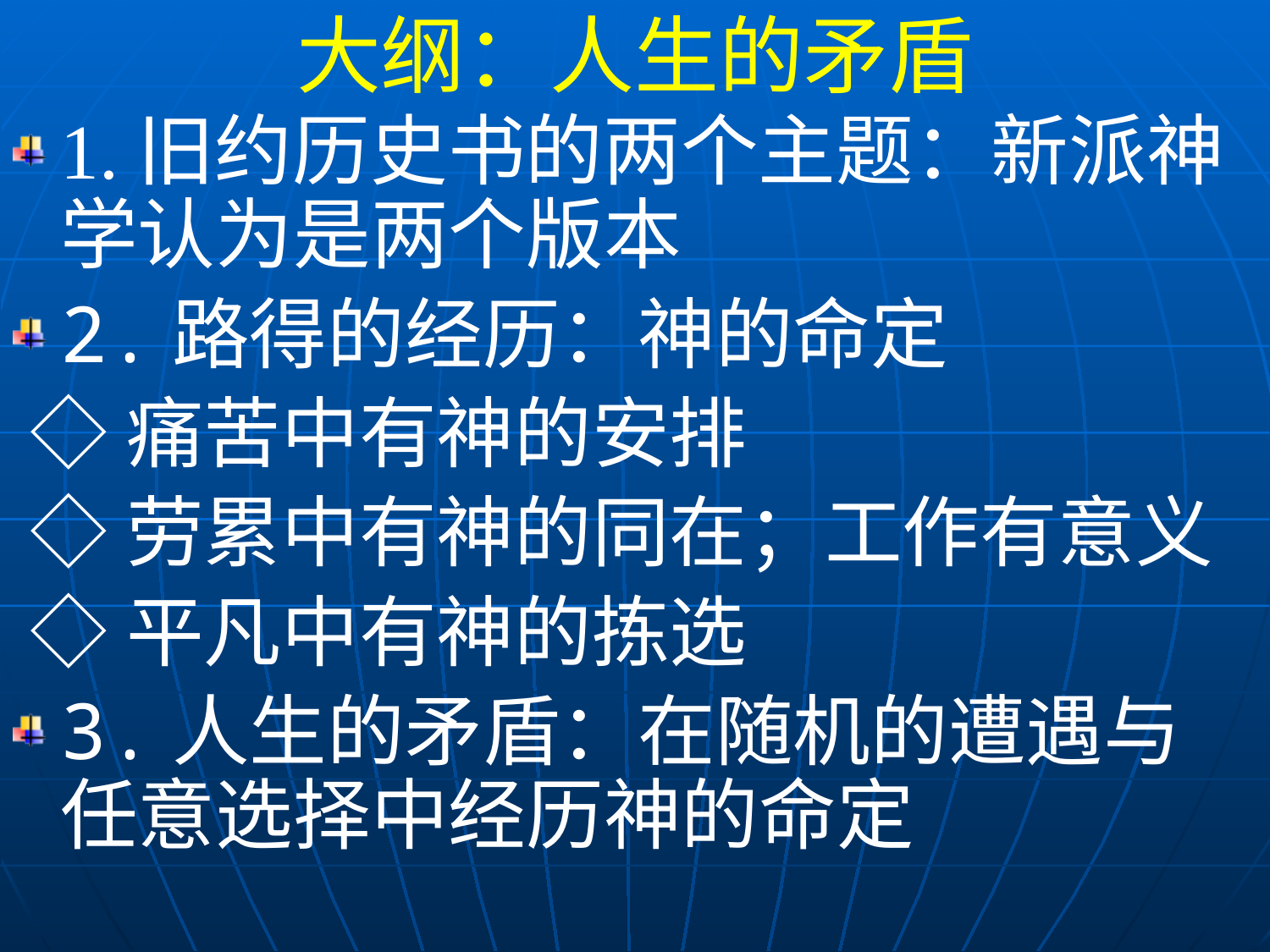

大纲：人生的矛盾
1.旧约历史书的两个主题：新派神学认为是两个版本
2.路得的经历：神的命定
 ◇痛苦中有神的安排
 ◇劳累中有神的同在；工作有意义
 ◇平凡中有神的拣选
3.人生的矛盾：在随机的遭遇与任意选择中经历神的命定